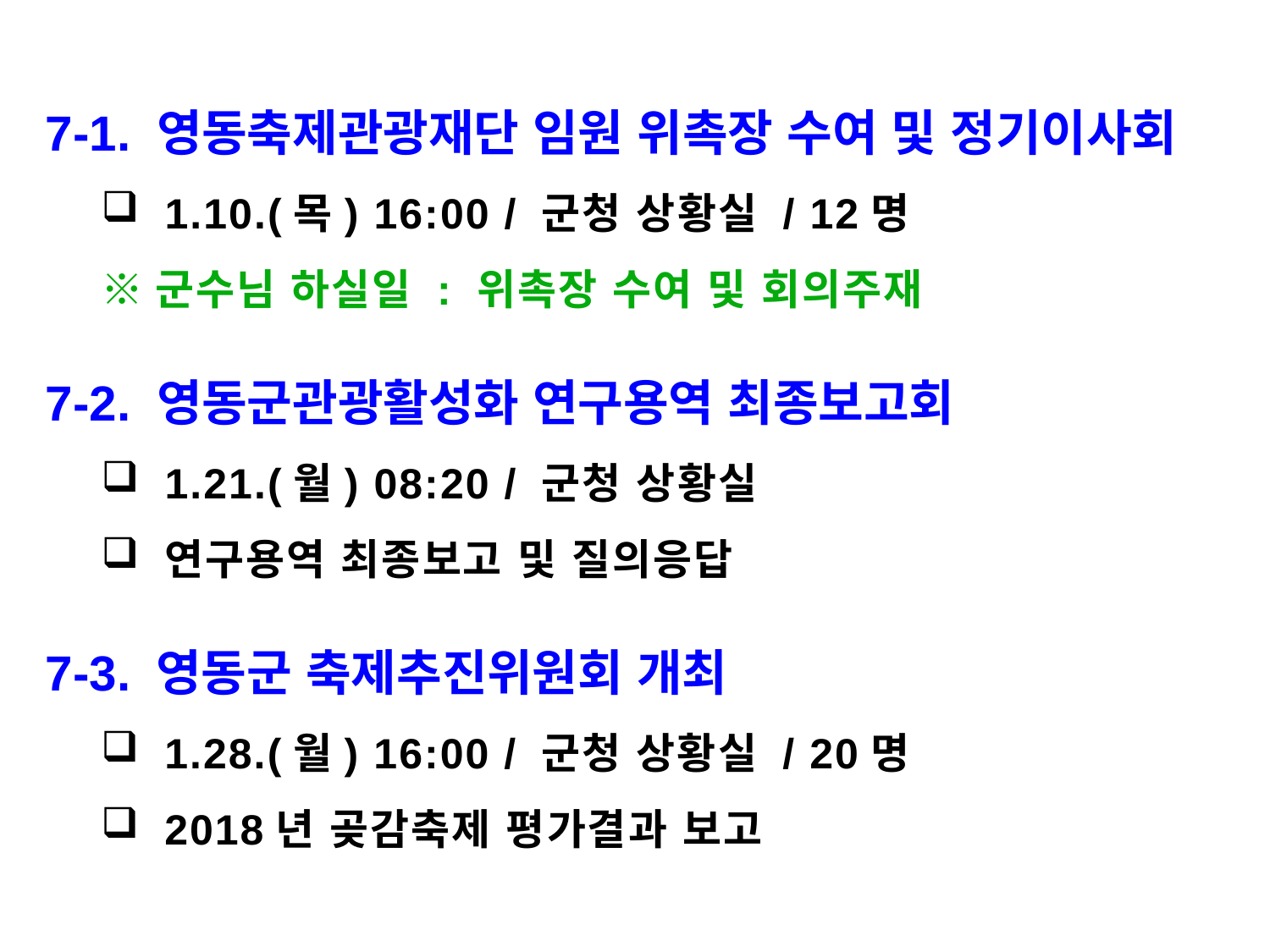

7-1. 영동축제관광재단 임원 위촉장 수여 및 정기이사회
1.10.(목) 16:00 / 군청 상황실 / 12명
※군수님 하실일 : 위촉장 수여 및 회의주재

7-2. 영동군관광활성화 연구용역 최종보고회
1.21.(월) 08:20 / 군청 상황실
연구용역 최종보고 및 질의응답

7-3. 영동군 축제추진위원회 개최
1.28.(월) 16:00 / 군청 상황실 / 20명
2018년 곶감축제 평가결과 보고